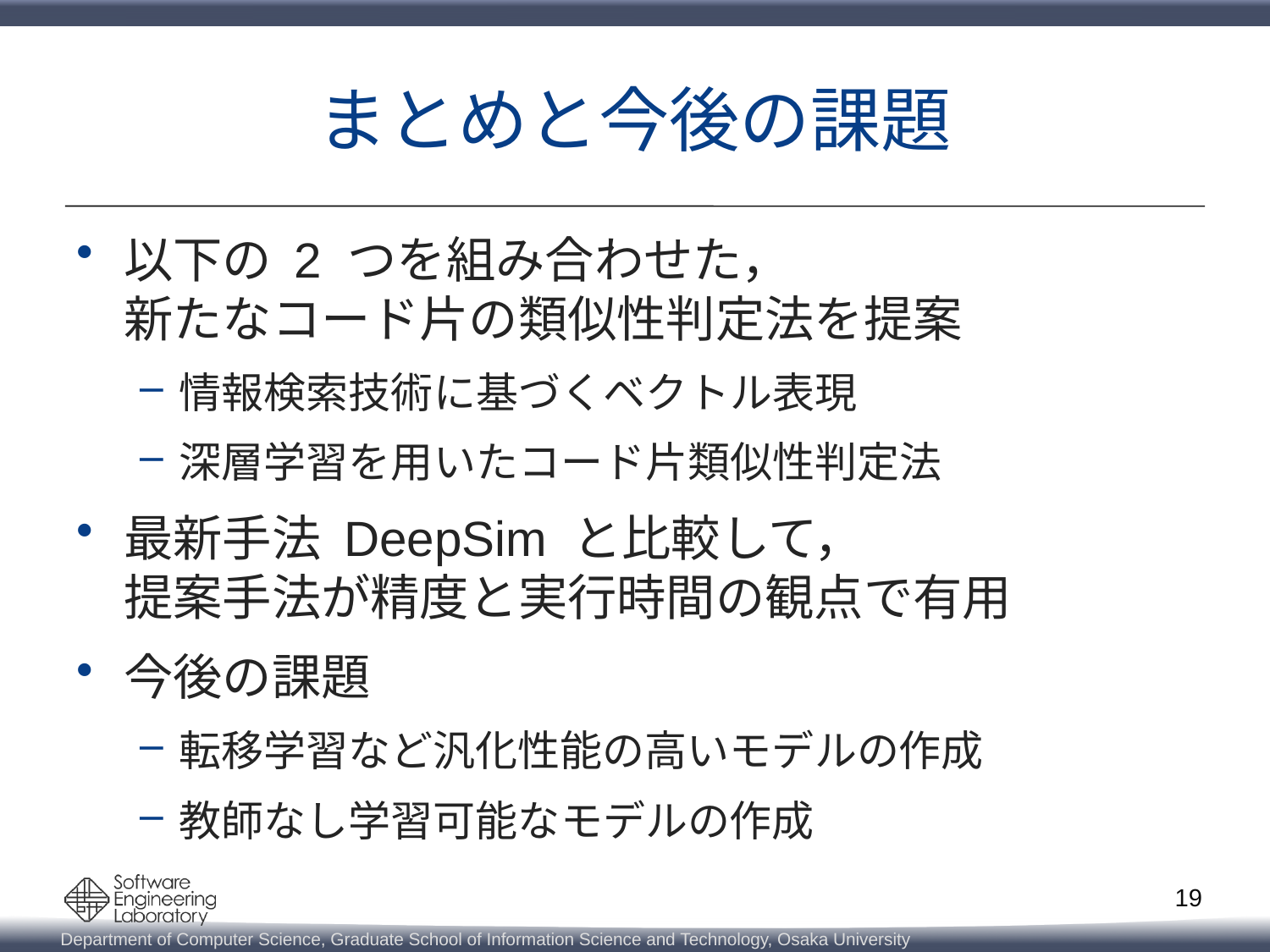

# まとめと今後の課題
以下の 2 つを組み合わせた，
新たなコード片の類似性判定法を提案
情報検索技術に基づくベクトル表現
深層学習を用いたコード片類似性判定法
最新手法 DeepSim と比較して，
提案手法が精度と実行時間の観点で有用
今後の課題
転移学習など汎化性能の高いモデルの作成
教師なし学習可能なモデルの作成

19